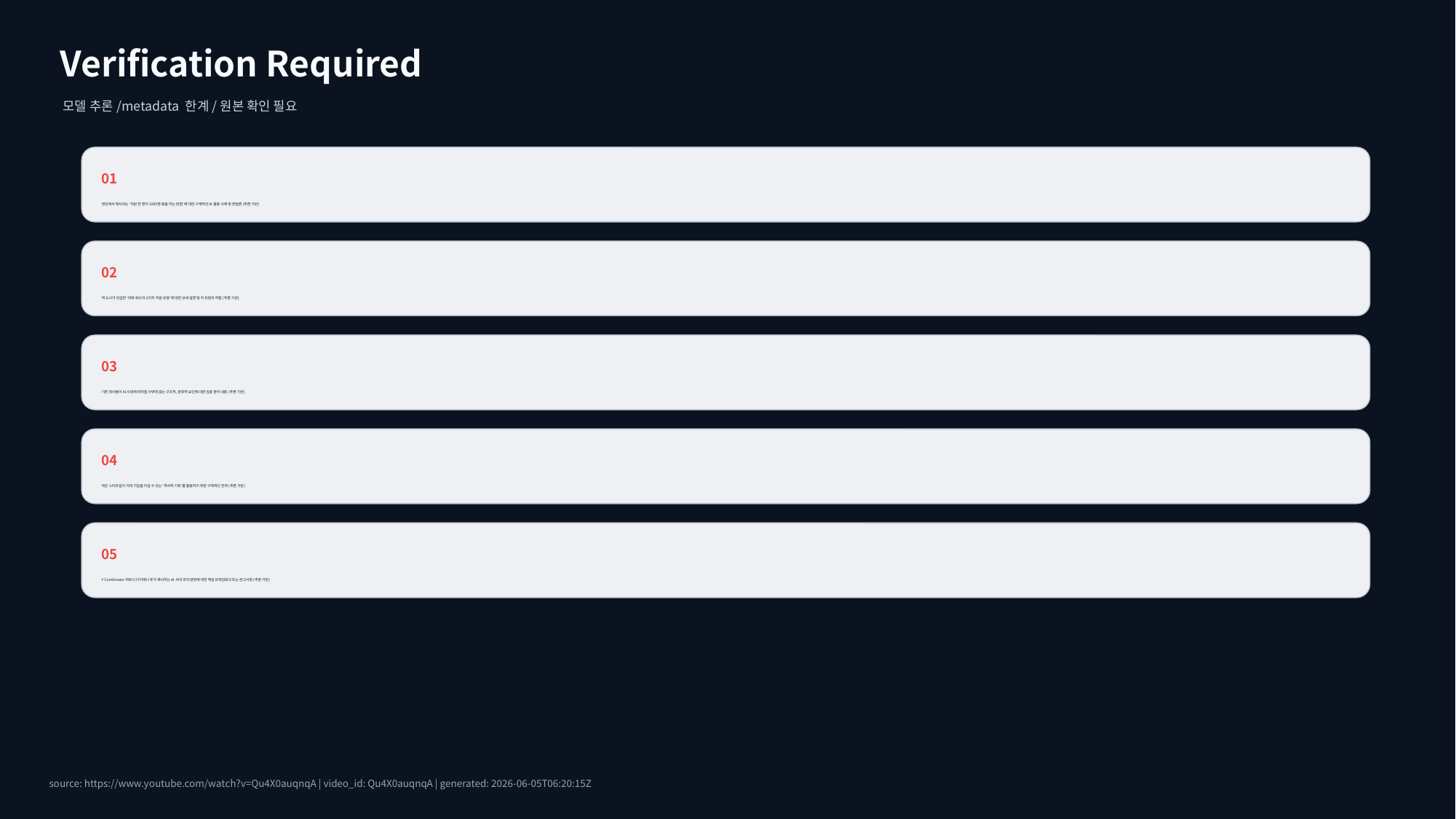

Verification Required
모델 추론/metadata 한계/원본 확인 필요

01
영상에서 제시되는 '직원 한 명이 1000명 몫을 하는 방법'에 대한 구체적인 AI 활용 사례 및 방법론 (추론 기반)

02
잭 도시가 언급한 '미래 회사의 3가지 직원 유형'에 대한 상세 설명 및 각 유형의 역할 (추론 기반)

03
기존 회사들이 AI 시대에 뒤처질 수밖에 없는 구조적, 문화적 요인에 대한 심층 분석 내용 (추론 기반)

04
작은 스타트업이 거대 기업을 이길 수 있는 '역사적 기회'를 활용하기 위한 구체적인 전략 (추론 기반)

05
Y Combinator 파트너 다이애나 후가 제시하는 AI 시대 조직 변화에 대한 핵심 프레임워크 또는 권고사항 (추론 기반)
source: https://www.youtube.com/watch?v=Qu4X0auqnqA | video_id: Qu4X0auqnqA | generated: 2026-06-05T06:20:15Z